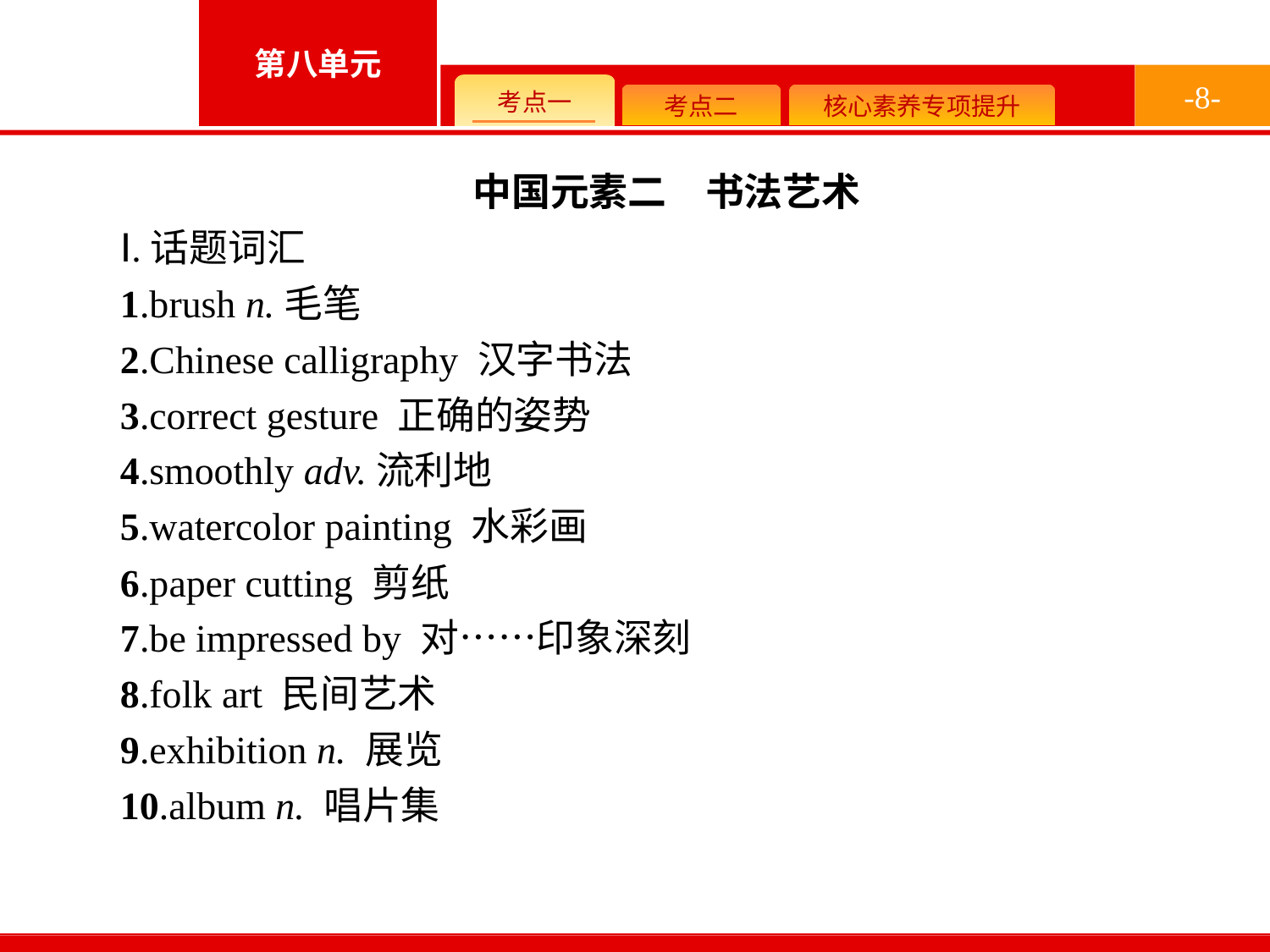

-8-
中国元素二　书法艺术
Ⅰ.话题词汇
1.brush n.毛笔
2.Chinese calligraphy 汉字书法
3.correct gesture 正确的姿势
4.smoothly adv.流利地
5.watercolor painting 水彩画
6.paper cutting 剪纸
7.be impressed by 对……印象深刻
8.folk art 民间艺术
9.exhibition n. 展览
10.album n. 唱片集